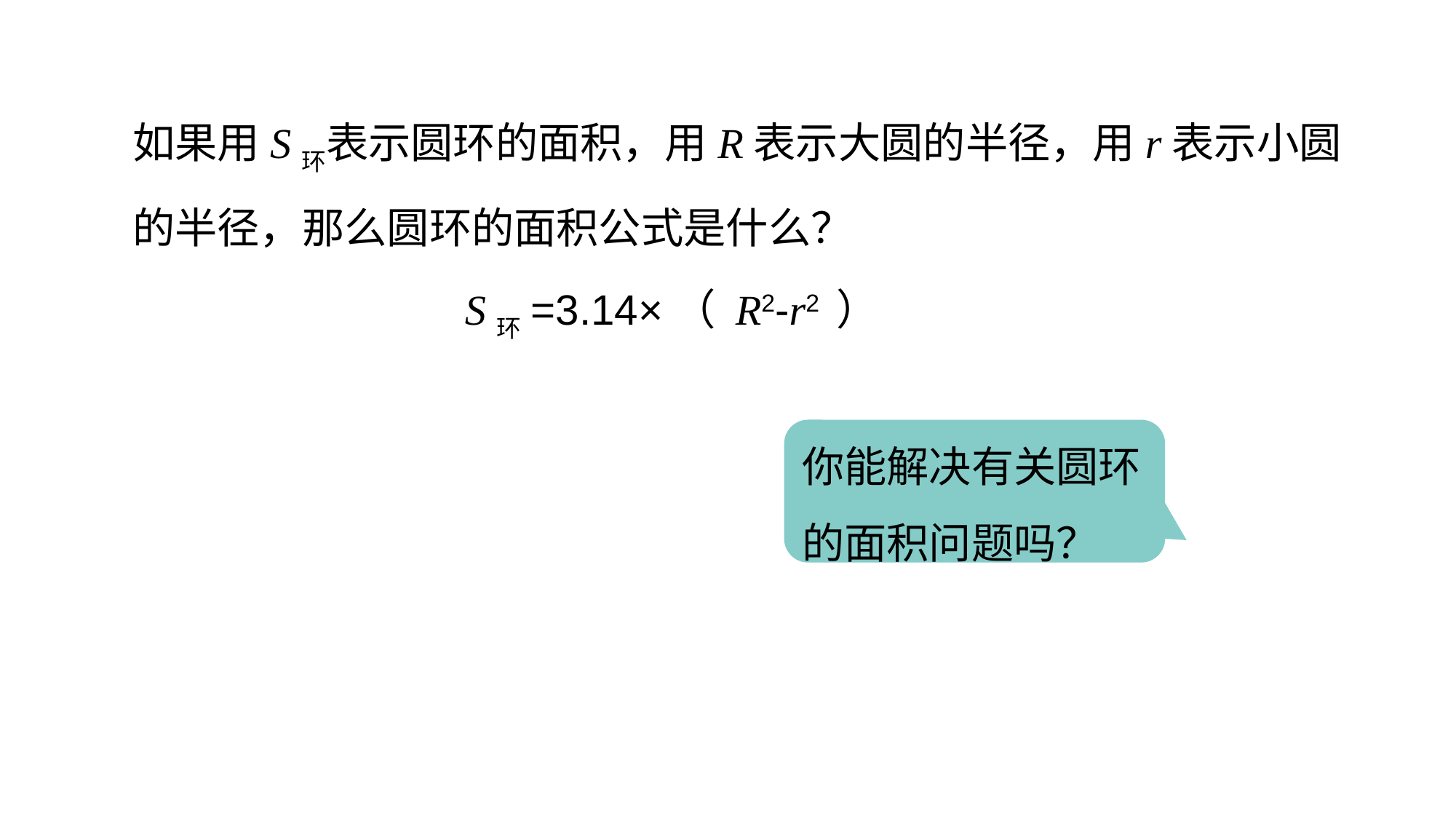

如果用S环表示圆环的面积，用R表示大圆的半径，用r表示小圆的半径，那么圆环的面积公式是什么？
S环=3.14×（ R2-r2 ）
你能解决有关圆环的面积问题吗？